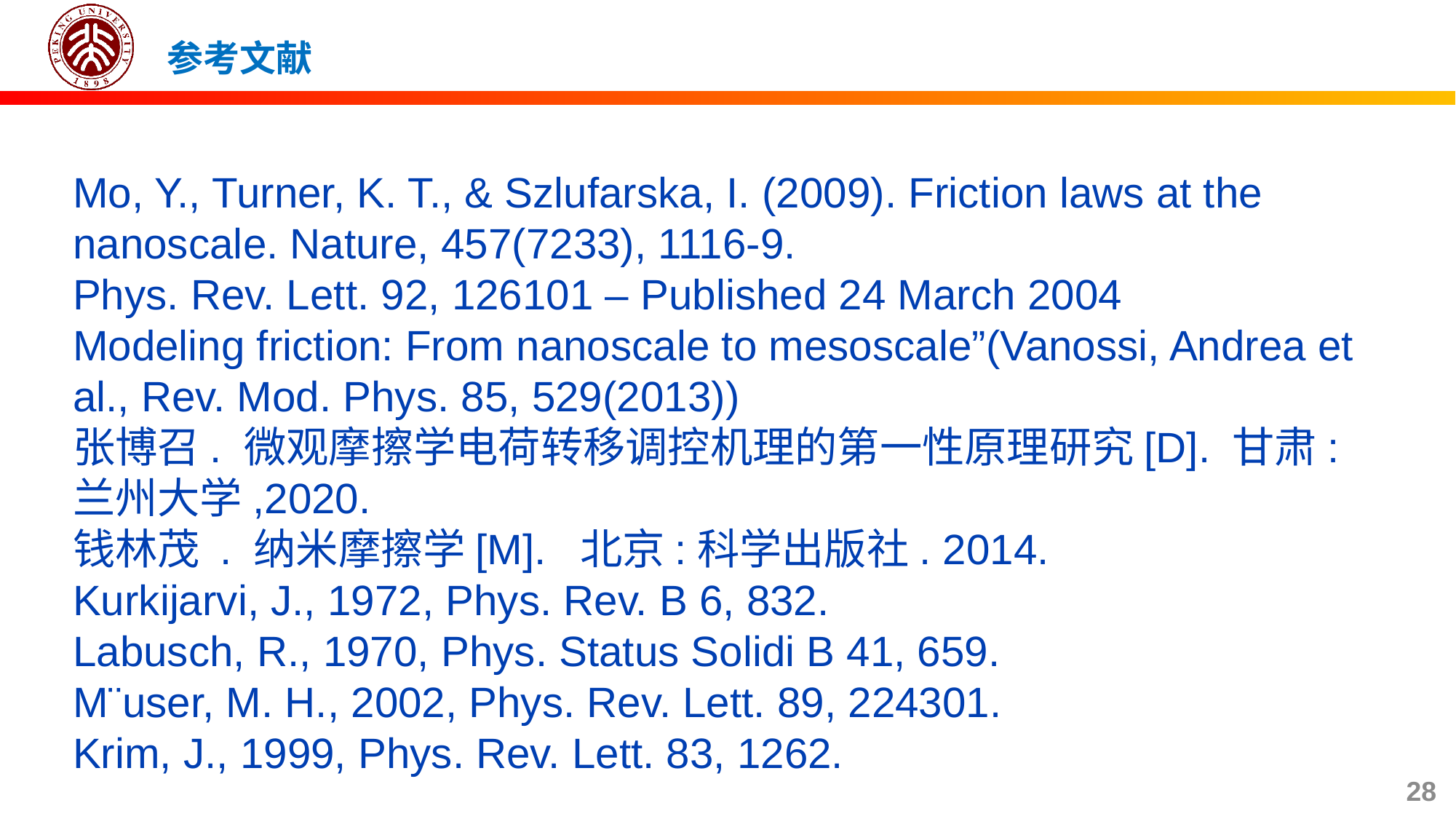

参考文献
Mo, Y., Turner, K. T., & Szlufarska, I. (2009). Friction laws at the nanoscale. Nature, 457(7233), 1116-9.
Phys. Rev. Lett. 92, 126101 – Published 24 March 2004
Modeling friction: From nanoscale to mesoscale”(Vanossi, Andrea et al., Rev. Mod. Phys. 85, 529(2013))
张博召. 微观摩擦学电荷转移调控机理的第一性原理研究[D]. 甘肃:兰州大学,2020.
钱林茂 . 纳米摩擦学[M].  北京:科学出版社. 2014.
Kurkijarvi, J., 1972, Phys. Rev. B 6, 832.
Labusch, R., 1970, Phys. Status Solidi B 41, 659.
M¨user, M. H., 2002, Phys. Rev. Lett. 89, 224301.
Krim, J., 1999, Phys. Rev. Lett. 83, 1262.
28